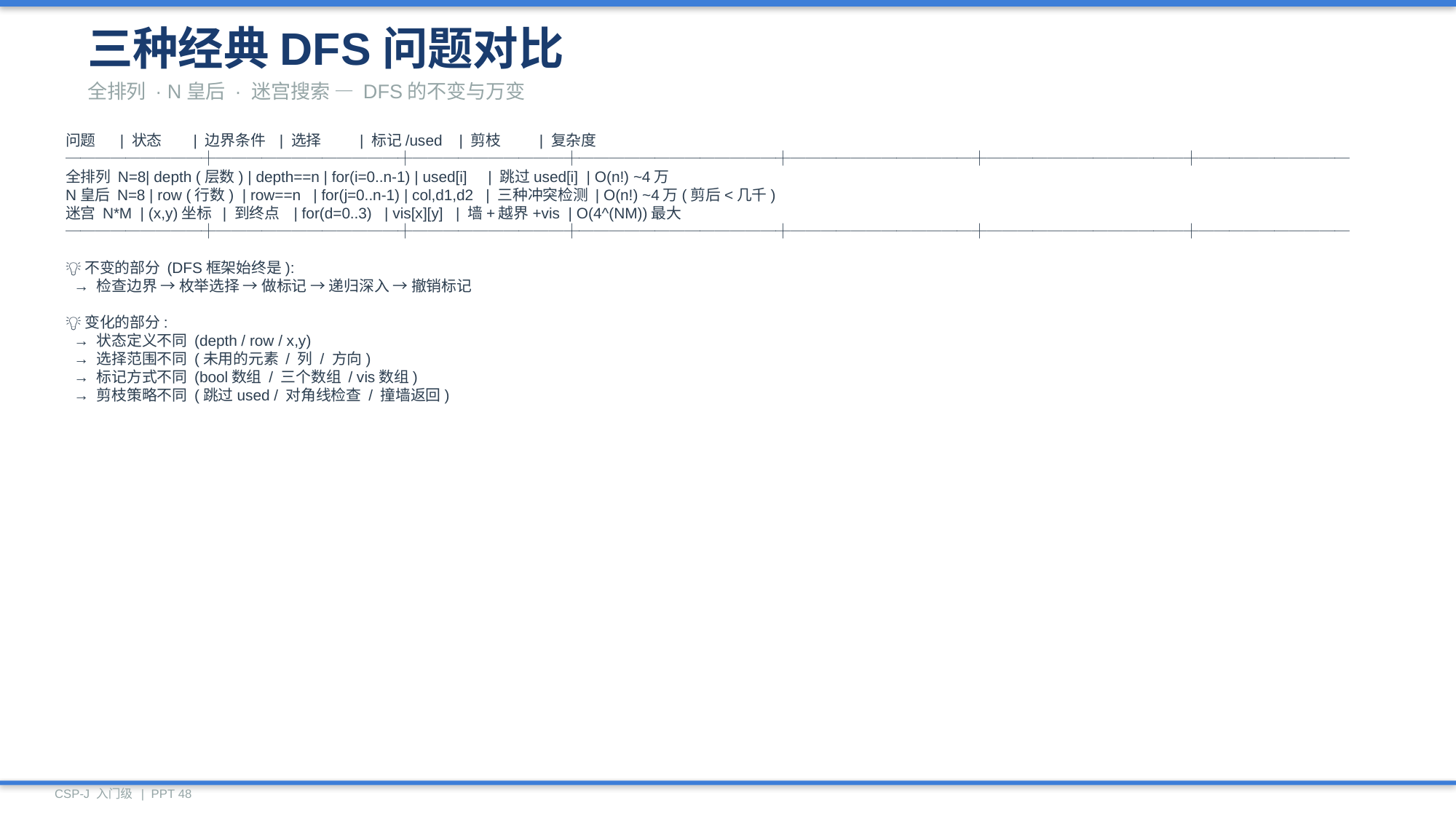

三种经典DFS问题对比
全排列 · N皇后 · 迷宫搜索 — DFS的不变与万变
问题      | 状态        | 边界条件   | 选择          | 标记/used    | 剪枝          | 复杂度
─────────┼────────────┼──────────┼─────────────┼────────────┼─────────────┼──────────
全排列 N=8| depth (层数) | depth==n | for(i=0..n-1) | used[i]     | 跳过used[i]  | O(n!) ~4万
N皇后 N=8 | row (行数)  | row==n   | for(j=0..n-1) | col,d1,d2   | 三种冲突检测 | O(n!) ~4万(剪后<几千)
迷宫 N*M  | (x,y)坐标  | 到终点   | for(d=0..3)   | vis[x][y]   | 墙+越界+vis  | O(4^(NM))最大
─────────┼────────────┼──────────┼─────────────┼────────────┼─────────────┼──────────
💡 不变的部分 (DFS框架始终是):
  → 检查边界 → 枚举选择 → 做标记 → 递归深入 → 撤销标记
💡 变化的部分:
  → 状态定义不同 (depth / row / x,y)
  → 选择范围不同 (未用的元素 / 列 / 方向)
  → 标记方式不同 (bool数组 / 三个数组 / vis数组)
  → 剪枝策略不同 (跳过used / 对角线检查 / 撞墙返回)

CSP-J 入门级  |  PPT 48